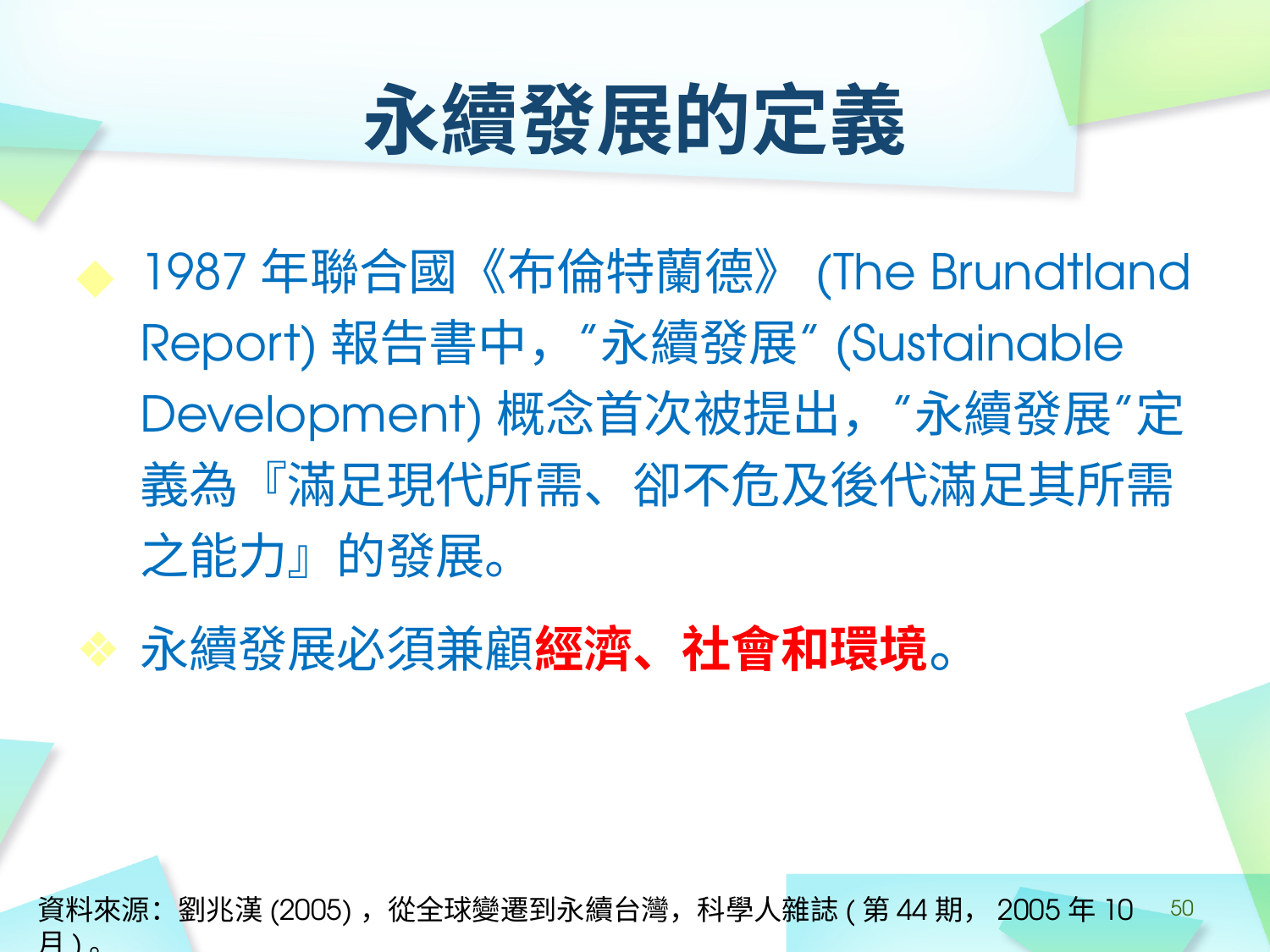

# 永續發展的定義
1987年聯合國《布倫特蘭德》(The Brundtland Report)報告書中，”永續發展”(Sustainable Development)概念首次被提出，”永續發展”定義為『滿足現代所需、卻不危及後代滿足其所需之能力』的發展。
永續發展必須兼顧經濟、社會和環境。

50
資料來源：劉兆漢(2005)，從全球變遷到永續台灣，科學人雜誌(第44期，2005年10月)。